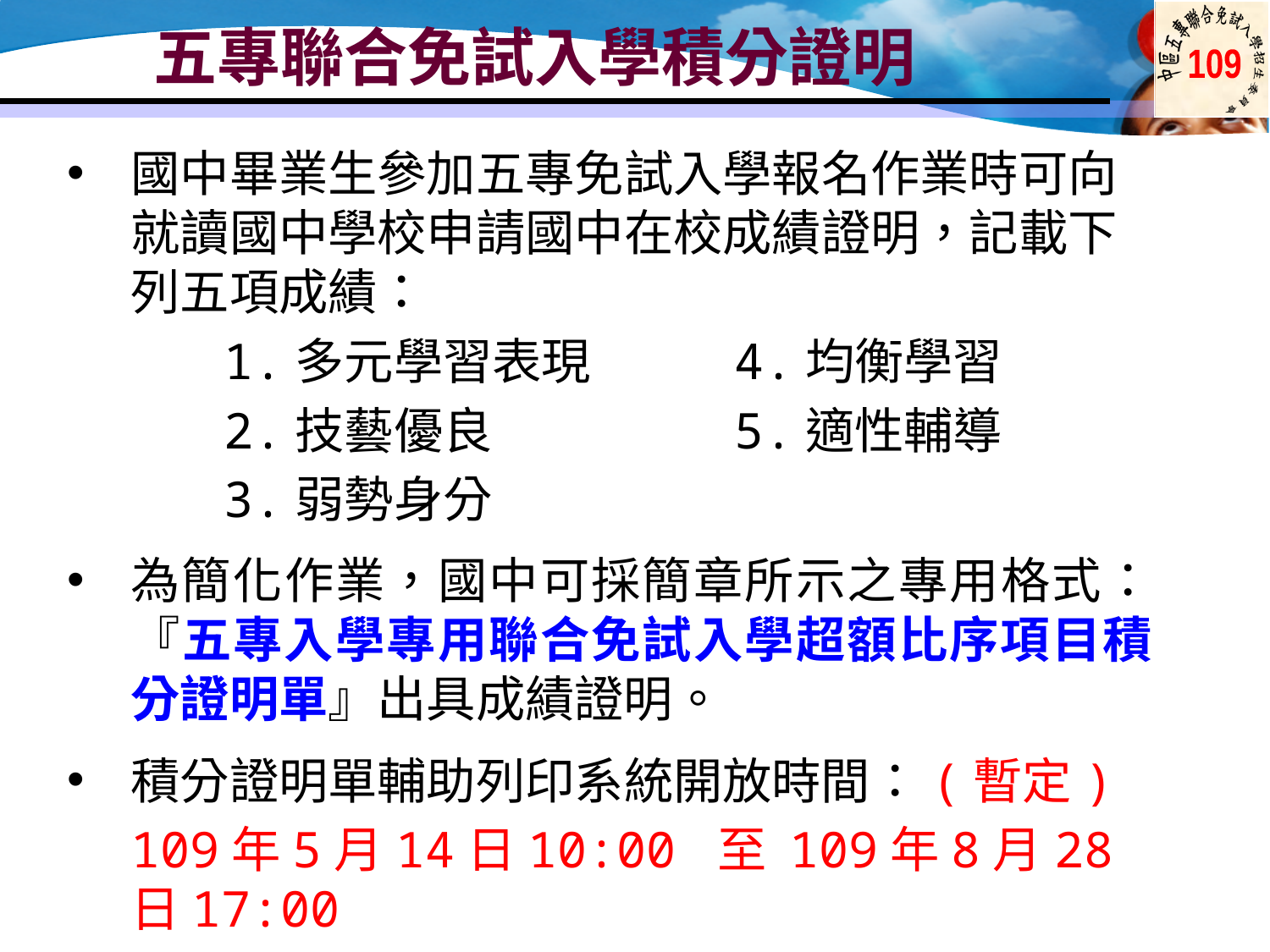

# 五專聯合免試入學積分證明
國中畢業生參加五專免試入學報名作業時可向就讀國中學校申請國中在校成績證明，記載下列五項成績：
 1.多元學習表現		4.均衡學習
 2.技藝優良		5.適性輔導
 3.弱勢身分
為簡化作業，國中可採簡章所示之專用格式：『五專入學專用聯合免試入學超額比序項目積分證明單』出具成績證明。
積分證明單輔助列印系統開放時間：(暫定)
	109年5月14日10:00 至 109年8月28日17:00